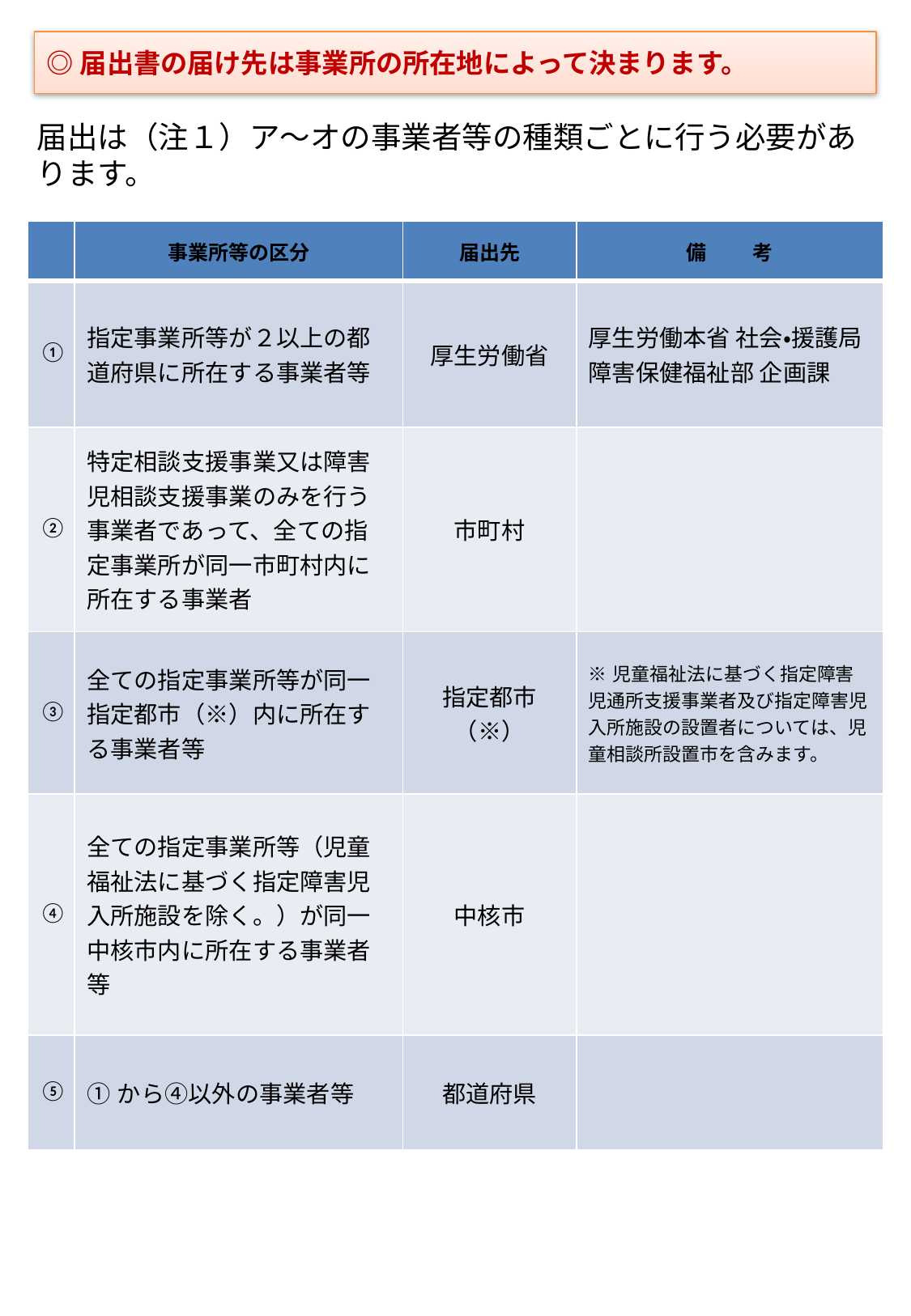

◎届出書の届け先は事業所の所在地によって決まります。
届出は（注１）ア～オの事業者等の種類ごとに行う必要があります。
|  | 事業所等の区分 | 届出先 | 備 考 |
| --- | --- | --- | --- |
| ① | 指定事業所等が２以上の都道府県に所在する事業者等 | 厚生労働省 | 厚生労働本省 社会・援護局障害保健福祉部 企画課 |
| ② | 特定相談支援事業又は障害児相談支援事業のみを行う事業者であって、全ての指定事業所が同一市町村内に所在する事業者 | 市町村 |  |
| ③ | 全ての指定事業所等が同一指定都市（※）内に所在する事業者等 | 指定都市（※） | ※児童福祉法に基づく指定障害児通所支援事業者及び指定障害児入所施設の設置者については、児童相談所設置市を含みます。 |
| ④ | 全ての指定事業所等（児童福祉法に基づく指定障害児入所施設を除く。）が同一中核市内に所在する事業者等 | 中核市 |  |
| ⑤ | ①から④以外の事業者等 | 都道府県 |  |